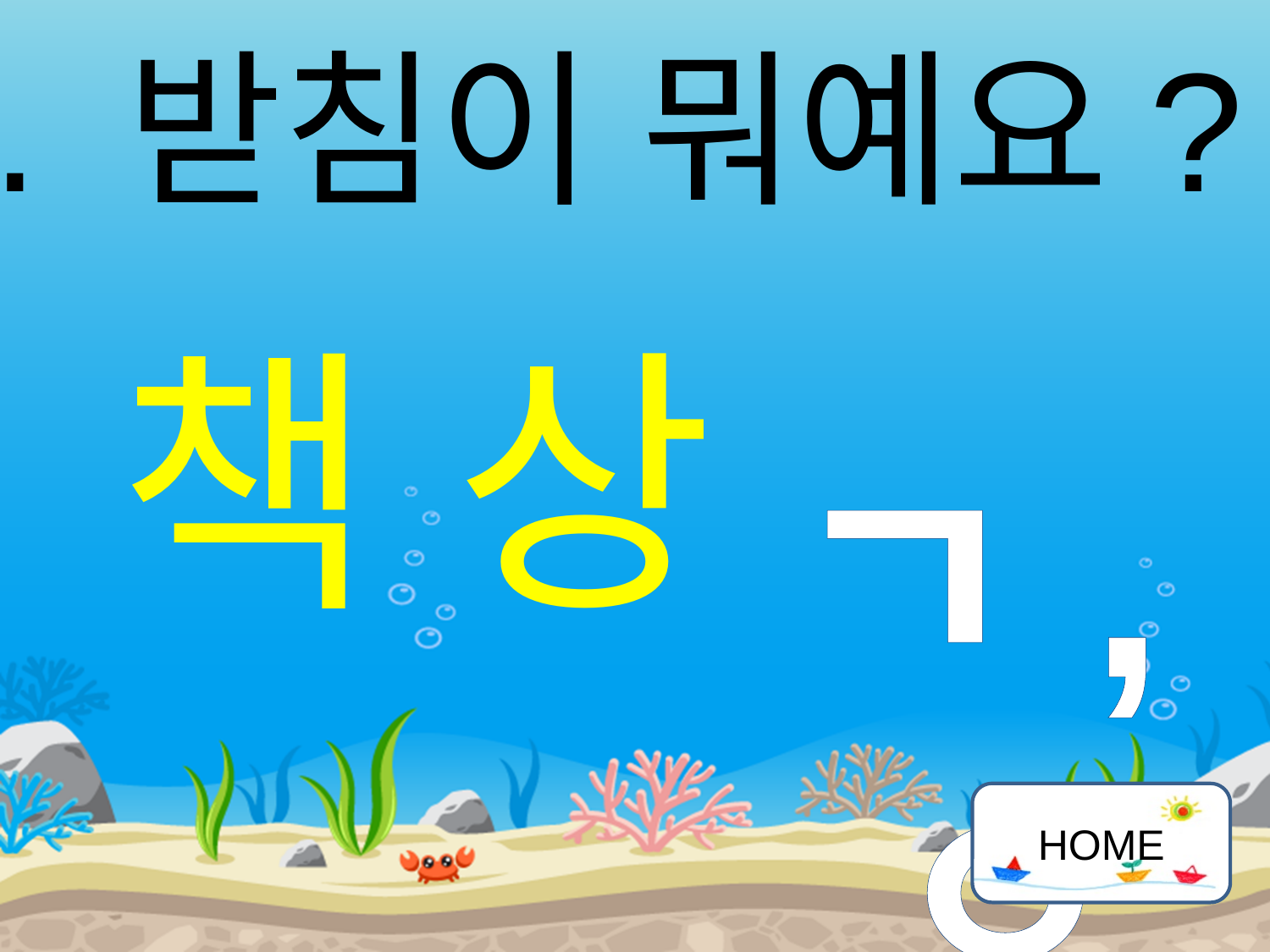

12. 받침이 뭐예요?
책 상
ㄱ,ㅇ
HOME